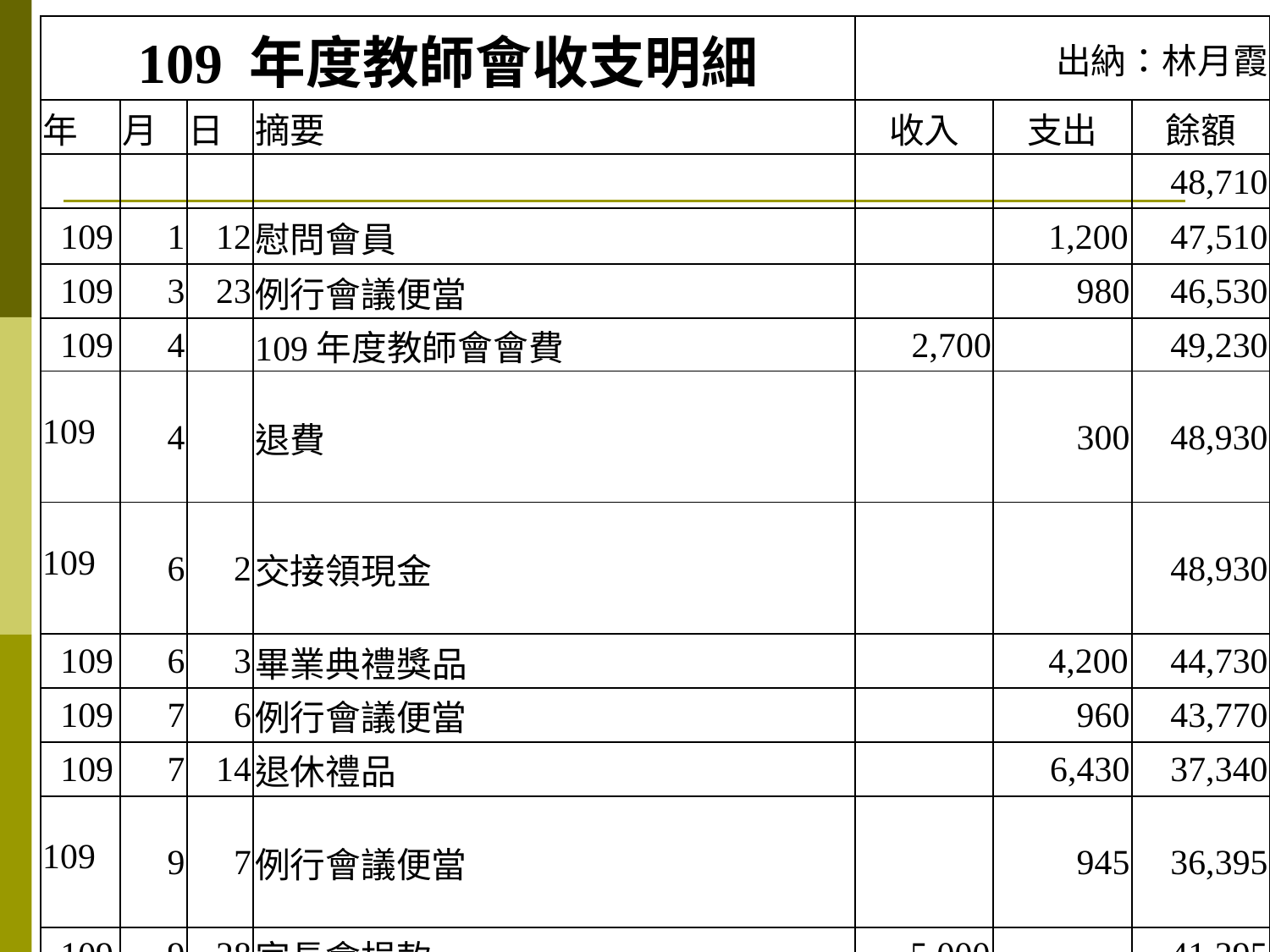

| 109 年度教師會收支明細 |  |  |  | 出納：林月霞 |  |  |
| --- | --- | --- | --- | --- | --- | --- |
| 年 | 月 | 日 | 摘要 | 收入 | 支出 | 餘額 |
|  |  |  |  |  |  | 48,710 |
| 109 | 1 | 12 | 慰問會員 |  | 1,200 | 47,510 |
| 109 | 3 | 23 | 例行會議便當 |  | 980 | 46,530 |
| 109 | 4 |  | 109年度教師會會費 | 2,700 |  | 49,230 |
| 109 | 4 |  | 退費 |  | 300 | 48,930 |
| 109 | 6 | 2 | 交接領現金 |  |  | 48,930 |
| 109 | 6 | 3 | 畢業典禮獎品 |  | 4,200 | 44,730 |
| 109 | 7 | 6 | 例行會議便當 |  | 960 | 43,770 |
| 109 | 7 | 14 | 退休禮品 |  | 6,430 | 37,340 |
| 109 | 9 | 7 | 例行會議便當 |  | 945 | 36,395 |
| 109 | 9 | 28 | 家長會捐款 | 5,000 |  | 41,395 |
| 109 | 10 | 12 | 例行會議便當 |  | 880 | 40,515 |
| 109 | 11 | 13 | 慰問會員 |  | 1,200 | 39,315 |
| 109 | 12 | 26 | 立會證書遺失廣告費 |  | 160 | 39,155 |
| 109 | 12 | 31 | 110年度教師會會費 | 27,900 |  | 67,055 |